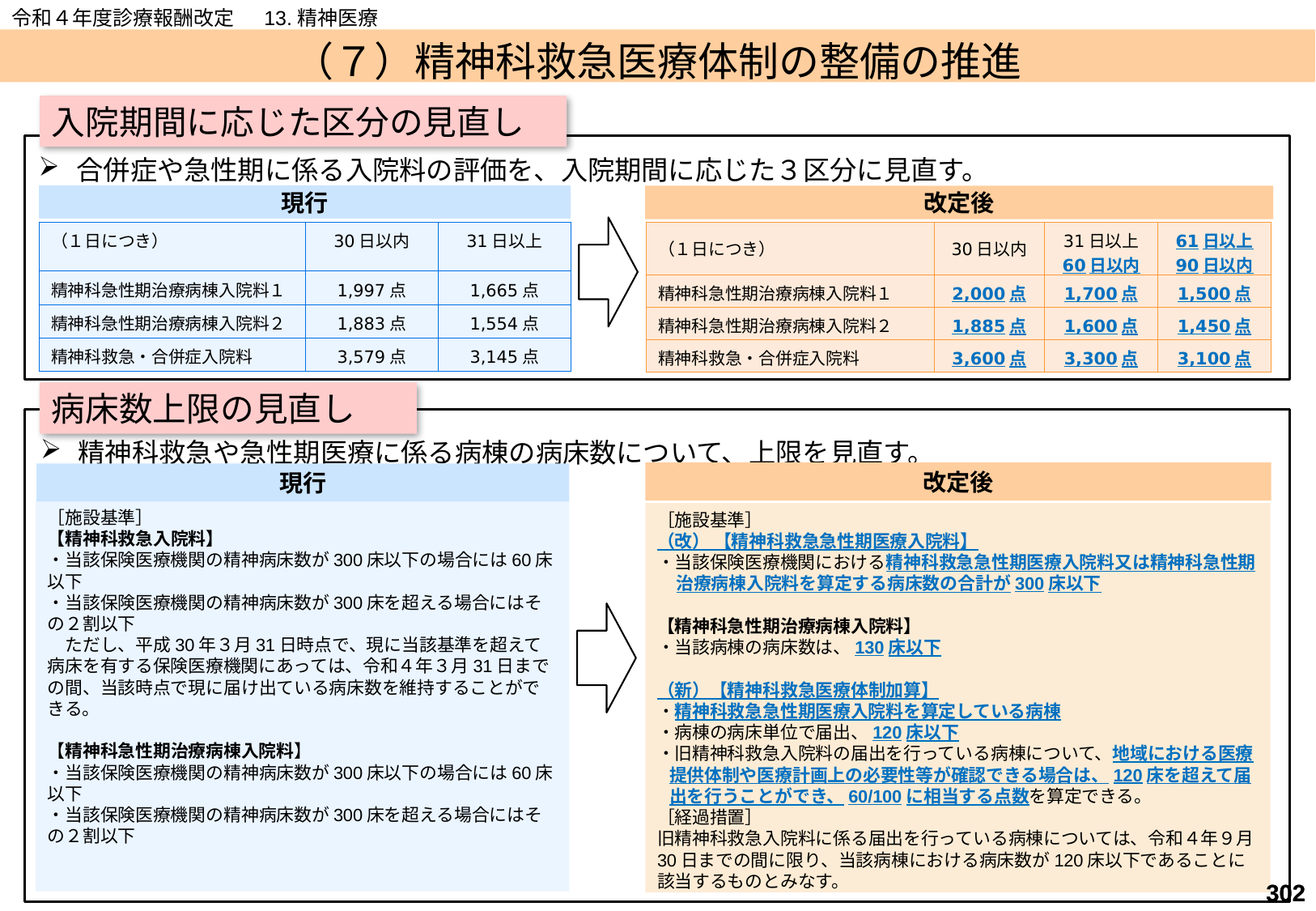

令和４年度診療報酬改定　 13.精神医療
# （７）精神科救急医療体制の整備の推進
入院期間に応じた区分の見直し

合併症や急性期に係る入院料の評価を、入院期間に応じた３区分に見直す。
現行
改定後

| （１日につき） | 30日以内 | 31日以上 60日以内 | 61日以上 90日以内 |
| --- | --- | --- | --- |
| 精神科急性期治療病棟入院料１ | 2,000点 | 1,700点 | 1,500点 |
| 精神科急性期治療病棟入院料２ | 1,885点 | 1,600点 | 1,450点 |
| 精神科救急・合併症入院料 | 3,600点 | 3,300点 | 3,100点 |
| （１日につき） | 30日以内 | 31日以上 |
| --- | --- | --- |
| 精神科急性期治療病棟入院料１ | 1,997点 | 1,665点 |
| 精神科急性期治療病棟入院料２ | 1,883点 | 1,554点 |
| 精神科救急・合併症入院料 | 3,579点 | 3,145点 |
病床数上限の見直し

精神科救急や急性期医療に係る病棟の病床数について、上限を見直す。
改定後
現行
［施設基準］
【精神科救急入院料】
・当該保険医療機関の精神病床数が300床以下の場合には60床以下
・当該保険医療機関の精神病床数が300床を超える場合にはその２割以下
　ただし、平成30年３月31日時点で、現に当該基準を超えて病床を有する保険医療機関にあっては、令和４年３月31日までの間、当該時点で現に届け出ている病床数を維持することができる。

【精神科急性期治療病棟入院料】
・当該保険医療機関の精神病床数が300床以下の場合には60床以下
・当該保険医療機関の精神病床数が300床を超える場合にはその２割以下
［施設基準］
（改） 【精神科救急急性期医療入院料】
・当該保険医療機関における精神科救急急性期医療入院料又は精神科急性期治療病棟入院料を算定する病床数の合計が300床以下

【精神科急性期治療病棟入院料】
・当該病棟の病床数は、130床以下

（新）【精神科救急医療体制加算】
・精神科救急急性期医療入院料を算定している病棟
・病棟の病床単位で届出、120床以下
・旧精神科救急入院料の届出を行っている病棟について、地域における医療提供体制や医療計画上の必要性等が確認できる場合は、120床を超えて届出を行うことができ、60/100に相当する点数を算定できる。
［経過措置］
旧精神科救急入院料に係る届出を行っている病棟については、令和４年９月30日までの間に限り、当該病棟における病床数が120床以下であることに該当するものとみなす。

302